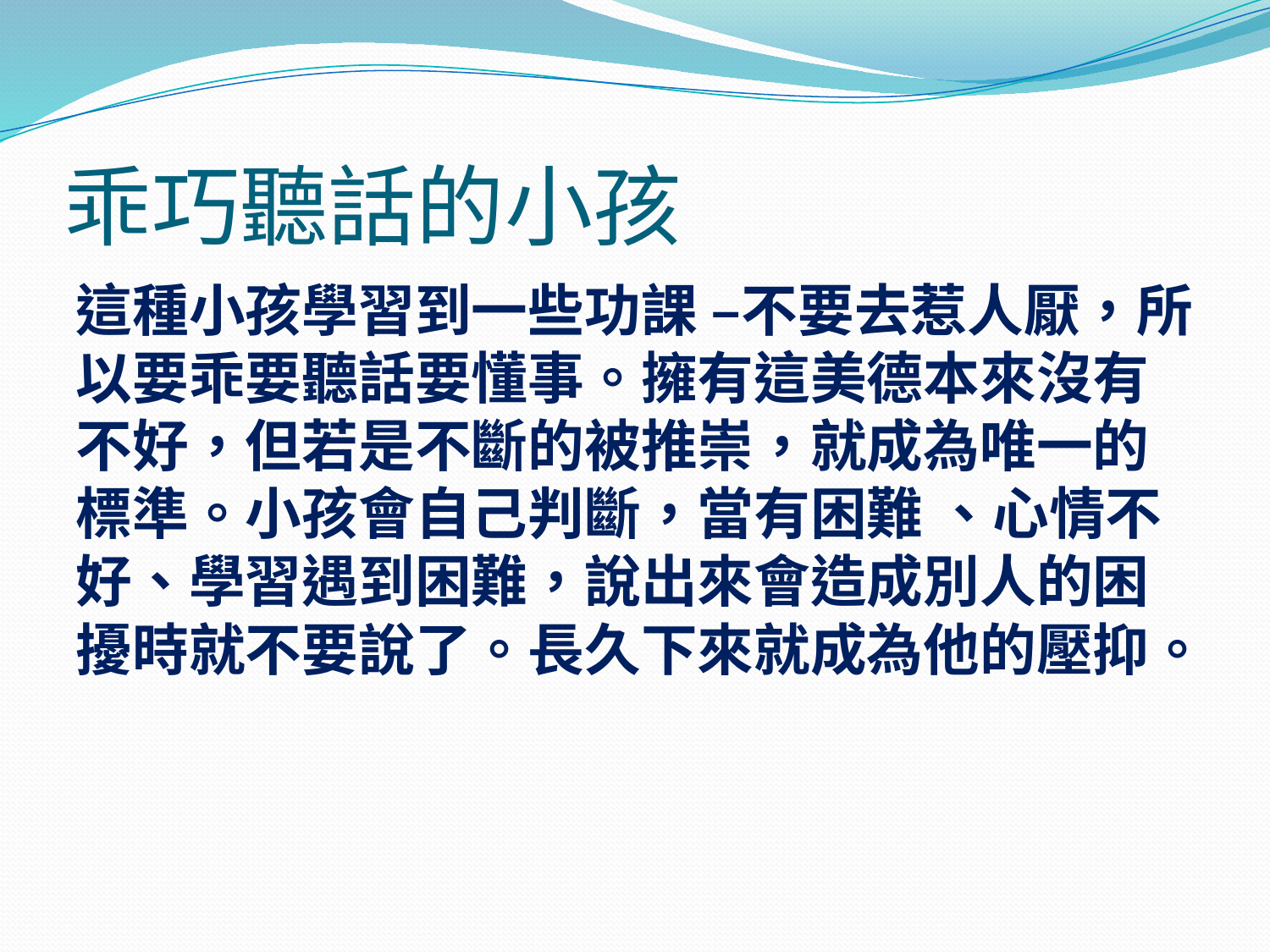

# 乖巧聽話的小孩
這種小孩學習到一些功課 –不要去惹人厭，所以要乖要聽話要懂事。擁有這美德本來沒有不好，但若是不斷的被推崇，就成為唯一的標準。小孩會自己判斷，當有困難 、心情不好、學習遇到困難，說出來會造成別人的困擾時就不要說了。長久下來就成為他的壓抑。